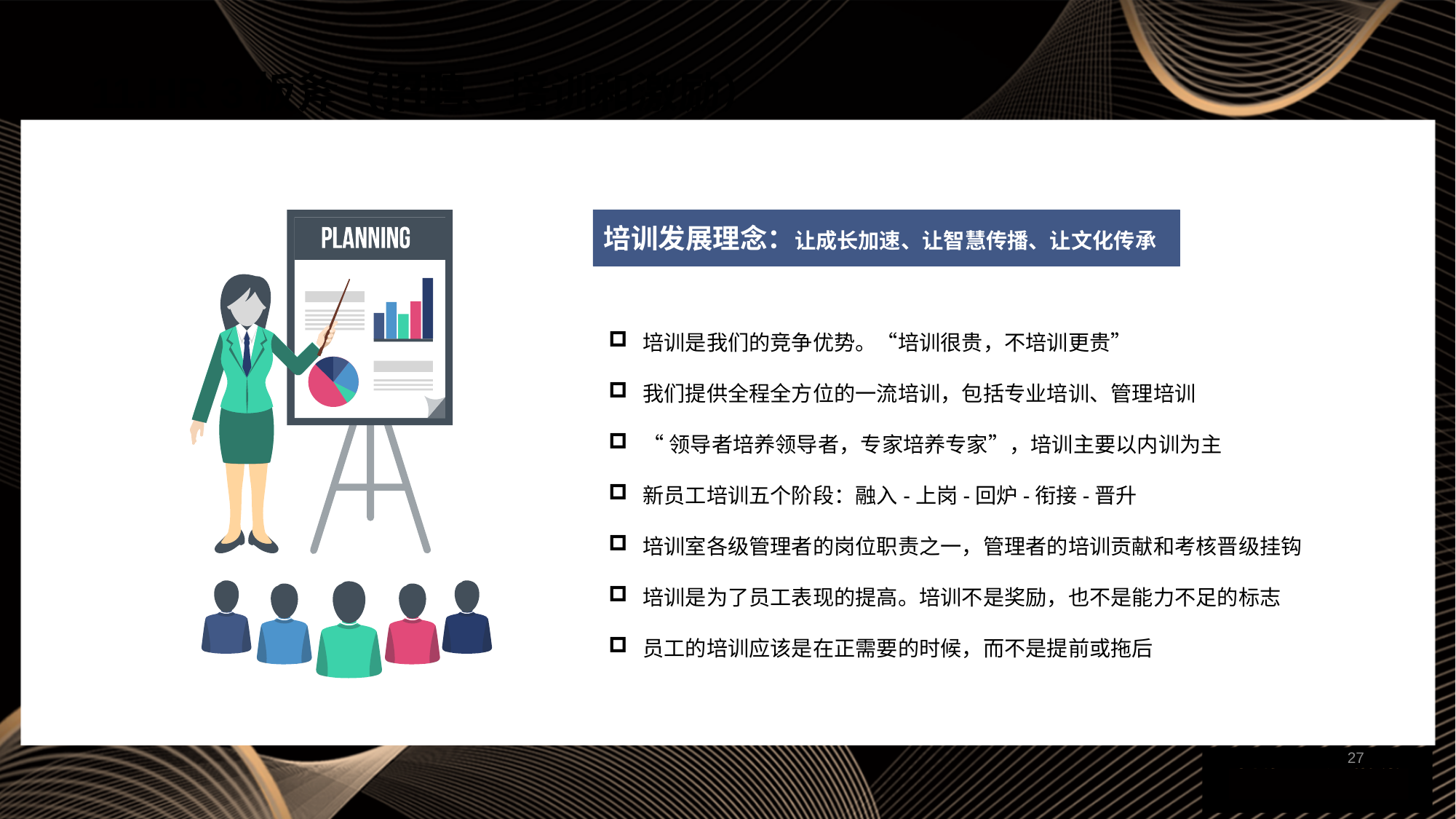

# 11.HR 3板斧（招聘、培训和激励）
培训发展理念：让成长加速、让智慧传播、让文化传承

培训是我们的竞争优势。“培训很贵，不培训更贵”
我们提供全程全方位的一流培训，包括专业培训、管理培训
“领导者培养领导者，专家培养专家”，培训主要以内训为主
新员工培训五个阶段：融入-上岗-回炉-衔接-晋升
培训室各级管理者的岗位职责之一，管理者的培训贡献和考核晋级挂钩
培训是为了员工表现的提高。培训不是奖励，也不是能力不足的标志
员工的培训应该是在正需要的时候，而不是提前或拖后
27